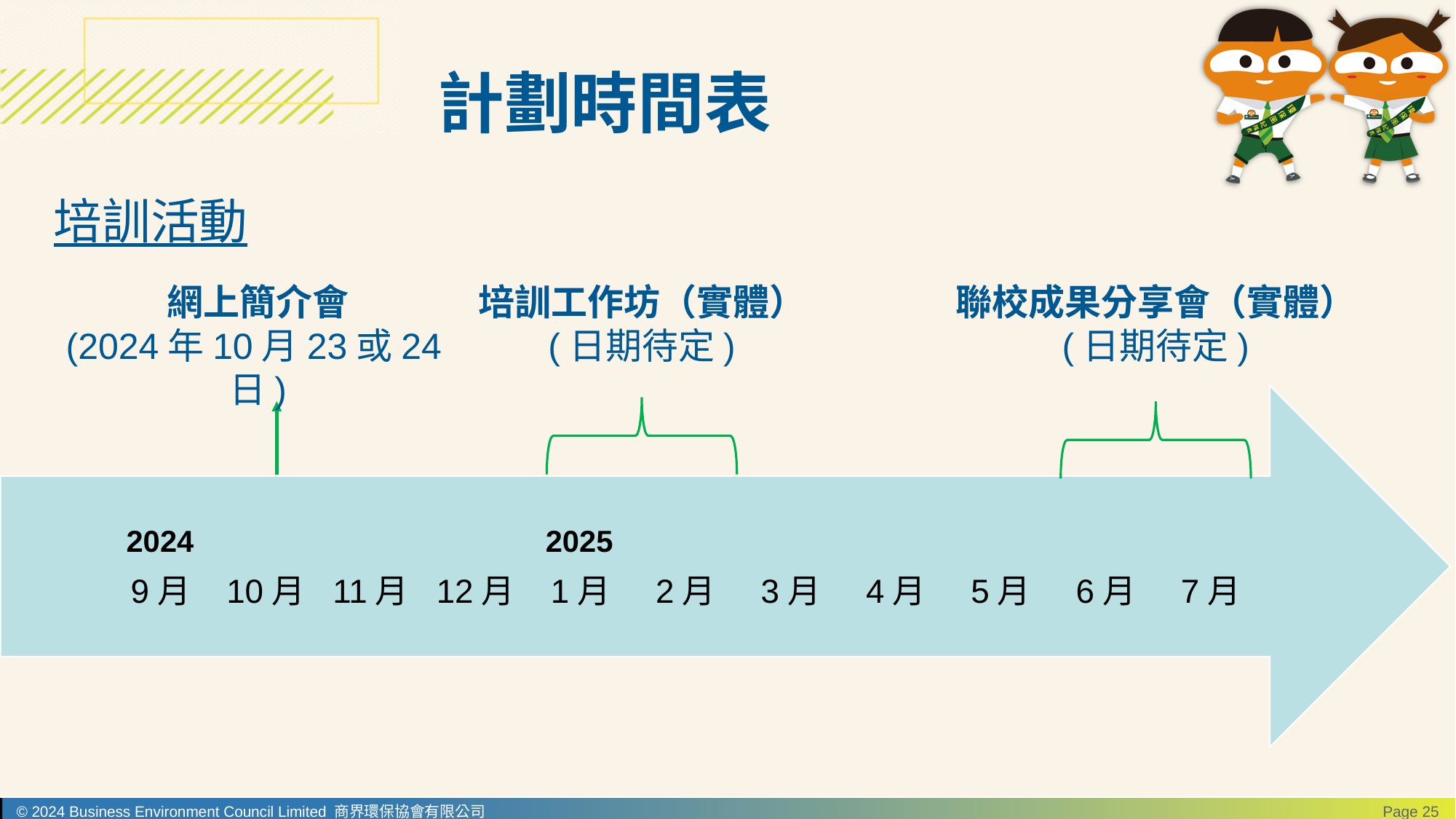

# 計劃時間表
培訓活動
培訓工作坊（實體）
(日期待定)
聯校成果分享會（實體）
(日期待定)
網上簡介會
(2024年10月23或24日)

7月

6月

5月

4月

3月

2月

1月

12月

11月

10月

9月
2024
2025
© 2024 Business Environment Council Limited 商界環保協會有限公司
Page 25